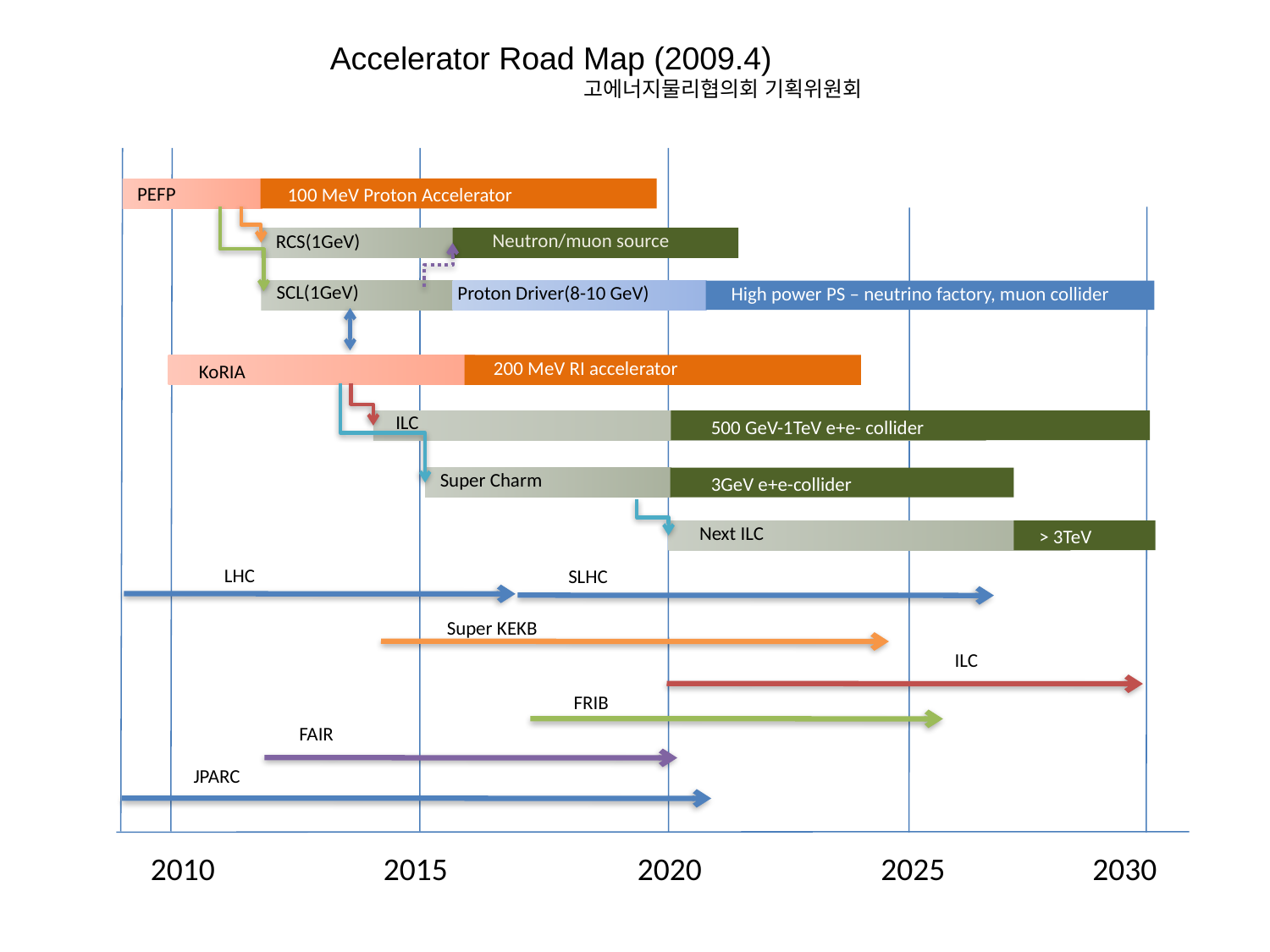

Accelerator Road Map (2009.4)
		고에너지물리협의회 기획위원회
PEFP

Neutron/muon source
RCS(1GeV)

SCL(1GeV)
Proton Driver(8-10 GeV)
High power PS – neutrino factory, muon collider

KoRIA

ILC

Super Charm

Next ILC

100 MeV Proton Accelerator
200 MeV RI accelerator
500 GeV-1TeV e+e- collider
LHC
SLHC
Super KEKB
ILC
FRIB
FAIR
JPARC
2010
2015
2020
2025
2030
3GeV e+e-collider
> 3TeV